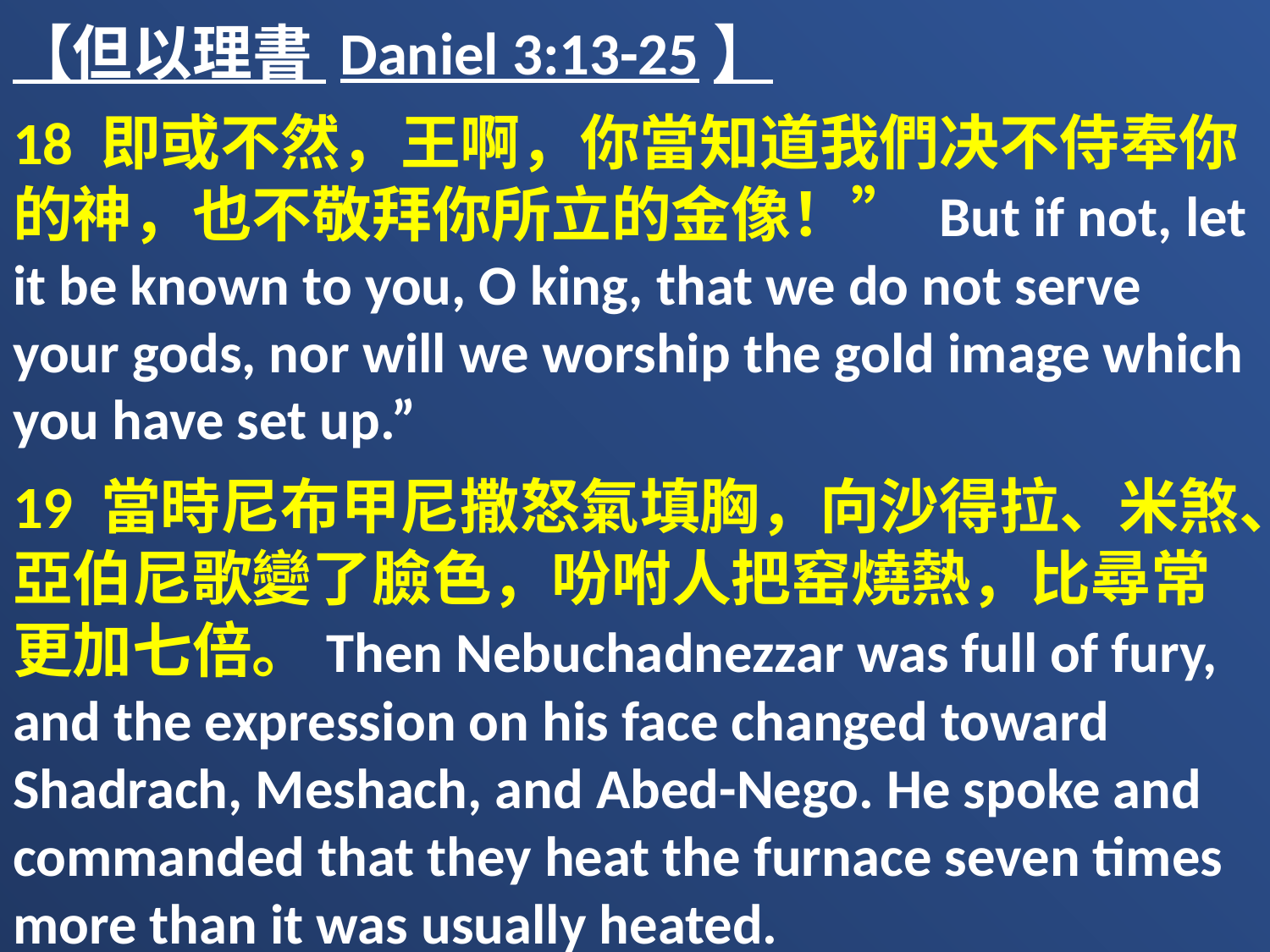

【但以理書 Daniel 3:13-25】
18 即或不然，王啊，你當知道我們决不侍奉你的神，也不敬拜你所立的金像！” But if not, let it be known to you, O king, that we do not serve your gods, nor will we worship the gold image which you have set up.”
19 當時尼布甲尼撒怒氣填胸，向沙得拉、米煞、亞伯尼歌變了臉色，吩咐人把窑燒熱，比尋常更加七倍。Then Nebuchadnezzar was full of fury, and the expression on his face changed toward Shadrach, Meshach, and Abed-Nego. He spoke and commanded that they heat the furnace seven times more than it was usually heated.